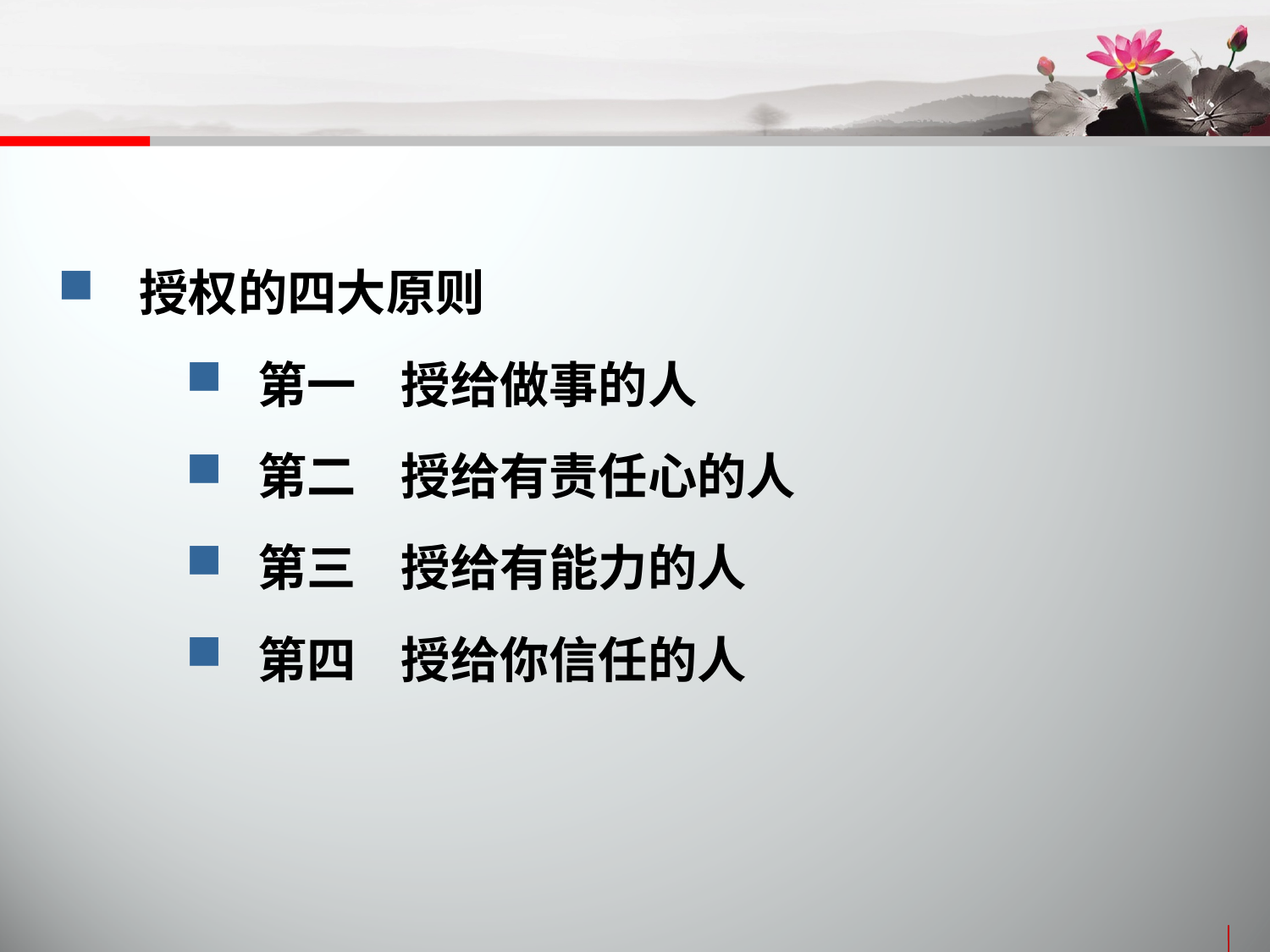

授权的四大原则
  第一    授给做事的人
  第二    授给有责任心的人
  第三    授给有能力的人
  第四    授给你信任的人